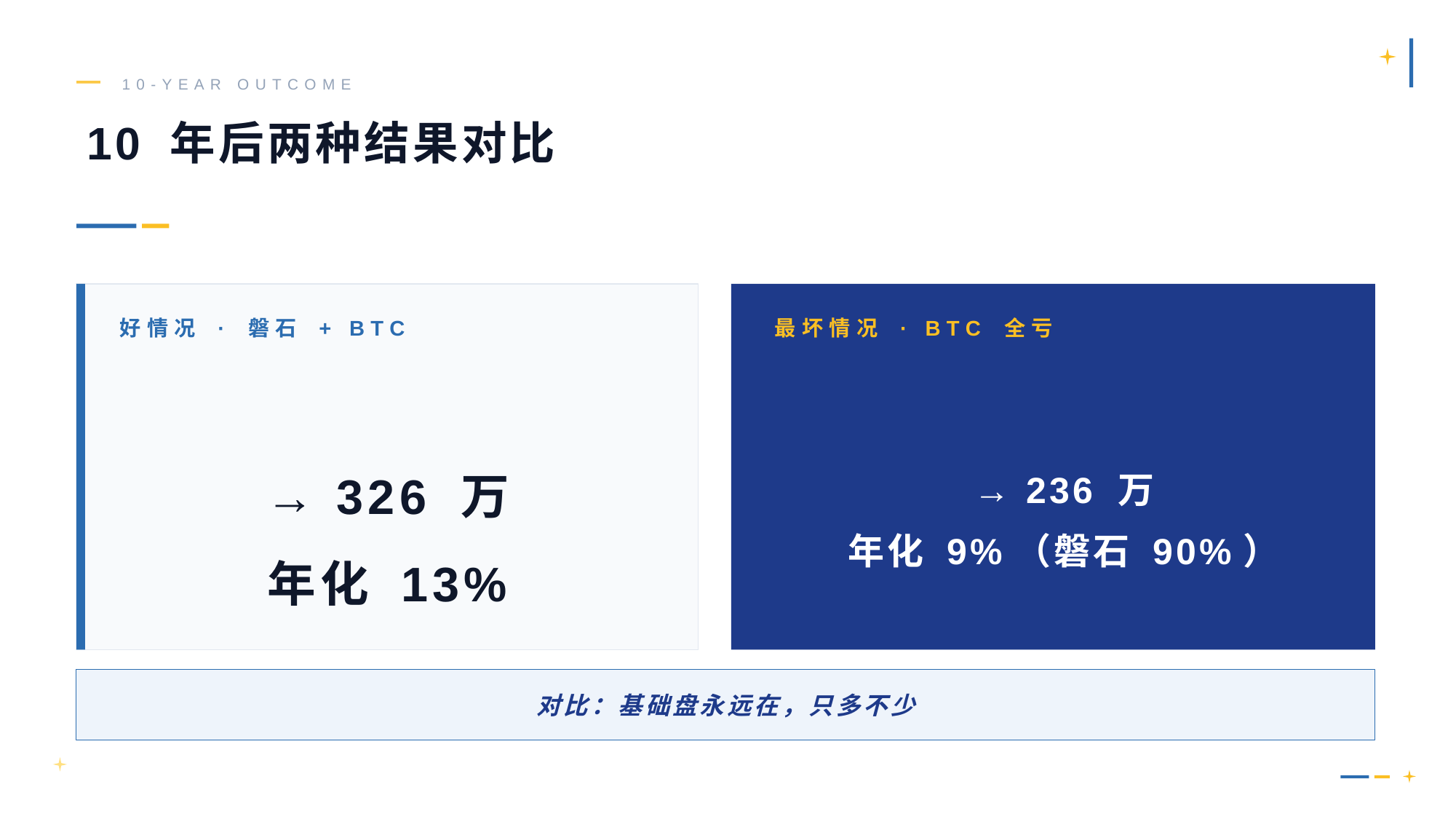

10-YEAR OUTCOME

10 年后两种结果对比

好情况 · 磐石 + BTC
最坏情况 · BTC 全亏
→ 326 万
年化 13%
→ 236 万
年化 9%（磐石 90%）

对比：基础盘永远在，只多不少